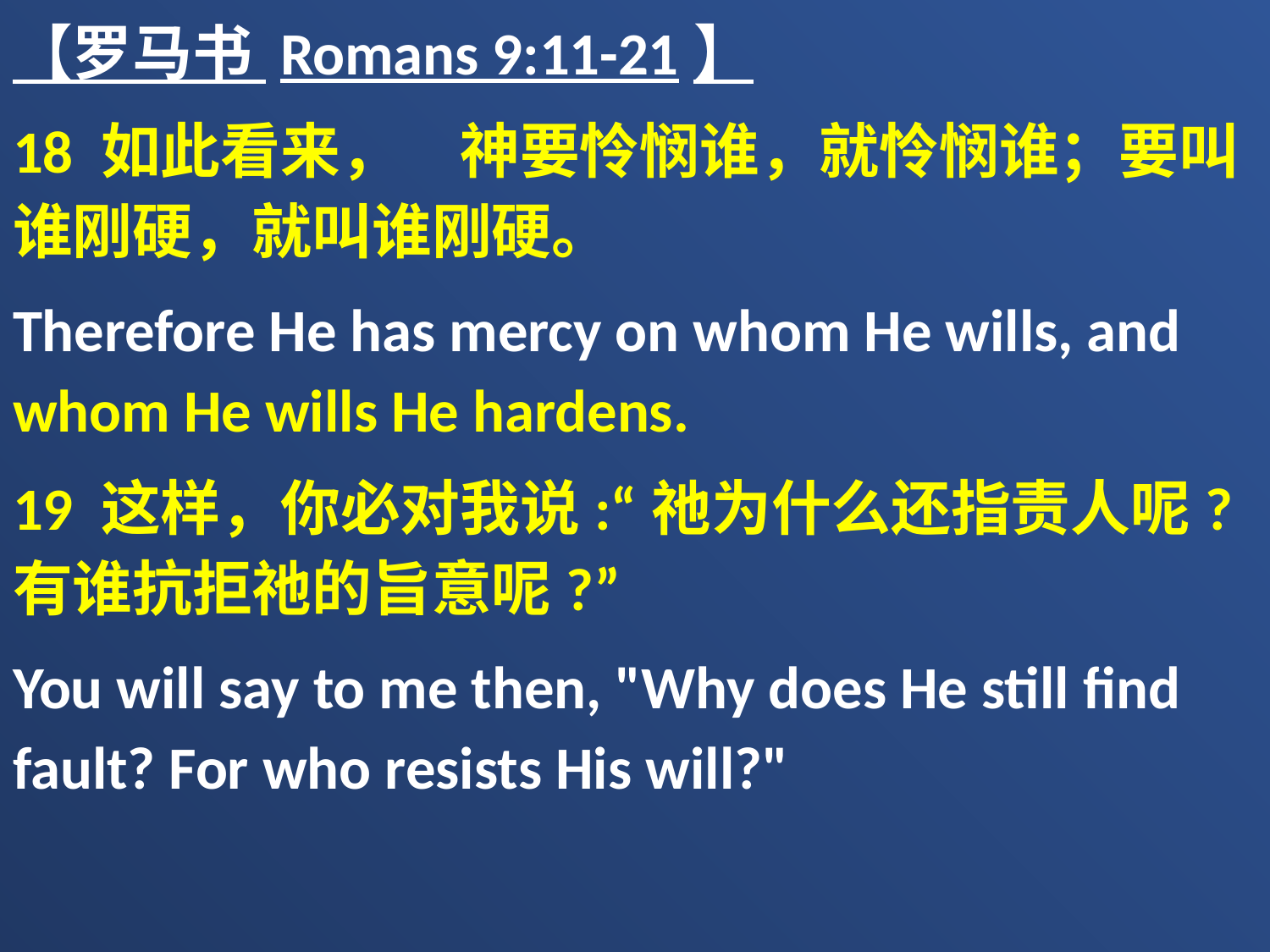

【罗马书 Romans 9:11-21】
18 如此看来，　神要怜悯谁，就怜悯谁；要叫谁刚硬，就叫谁刚硬。
Therefore He has mercy on whom He wills, and whom He wills He hardens.
19 这样，你必对我说:“祂为什么还指责人呢?有谁抗拒祂的旨意呢?”
You will say to me then, "Why does He still find fault? For who resists His will?"